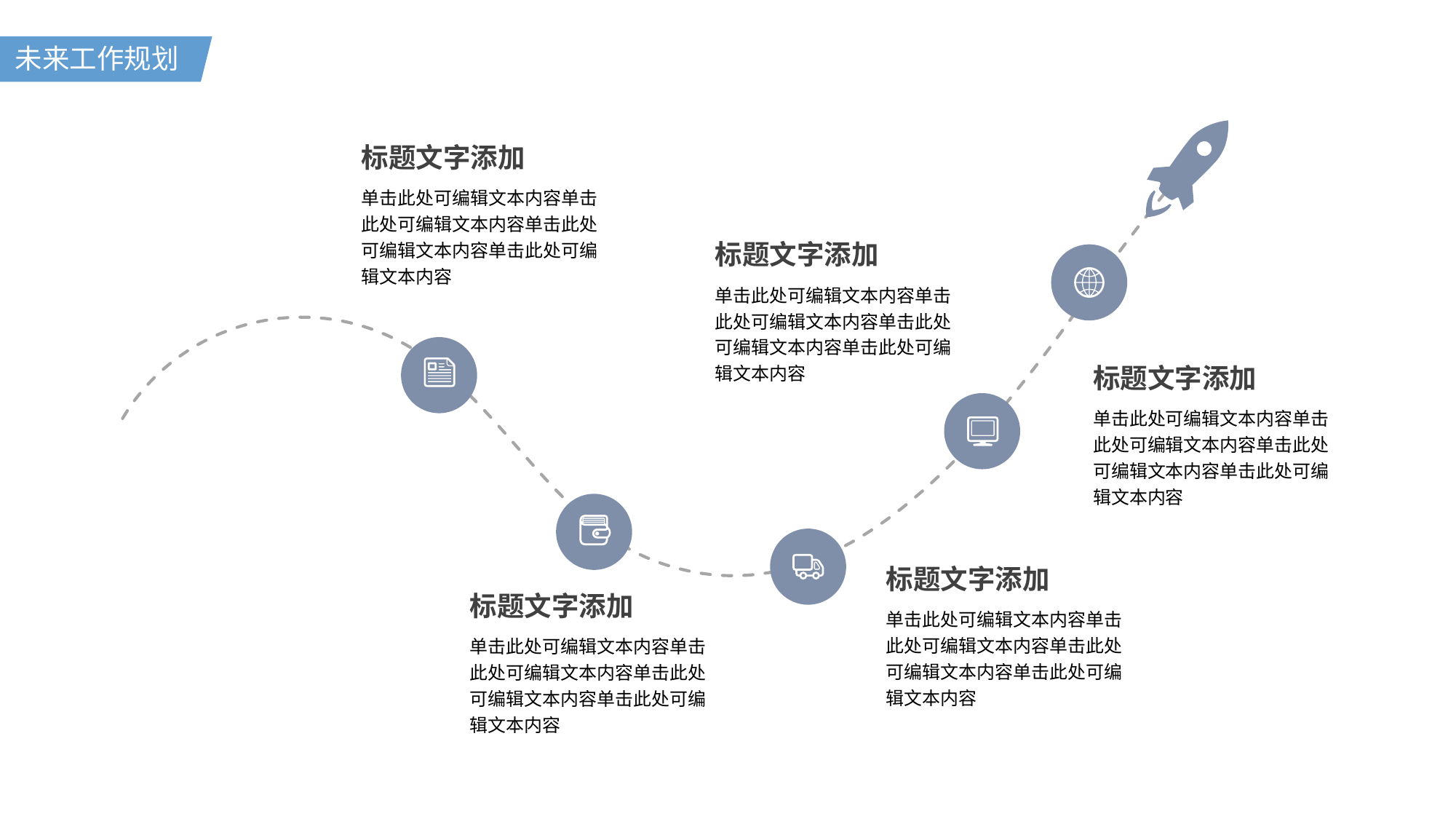

未来工作规划

标题文字添加
单击此处可编辑文本内容单击此处可编辑文本内容单击此处可编辑文本内容单击此处可编辑文本内容
标题文字添加
单击此处可编辑文本内容单击此处可编辑文本内容单击此处可编辑文本内容单击此处可编辑文本内容
标题文字添加
单击此处可编辑文本内容单击此处可编辑文本内容单击此处可编辑文本内容单击此处可编辑文本内容
标题文字添加
单击此处可编辑文本内容单击此处可编辑文本内容单击此处可编辑文本内容单击此处可编辑文本内容
标题文字添加
单击此处可编辑文本内容单击此处可编辑文本内容单击此处可编辑文本内容单击此处可编辑文本内容